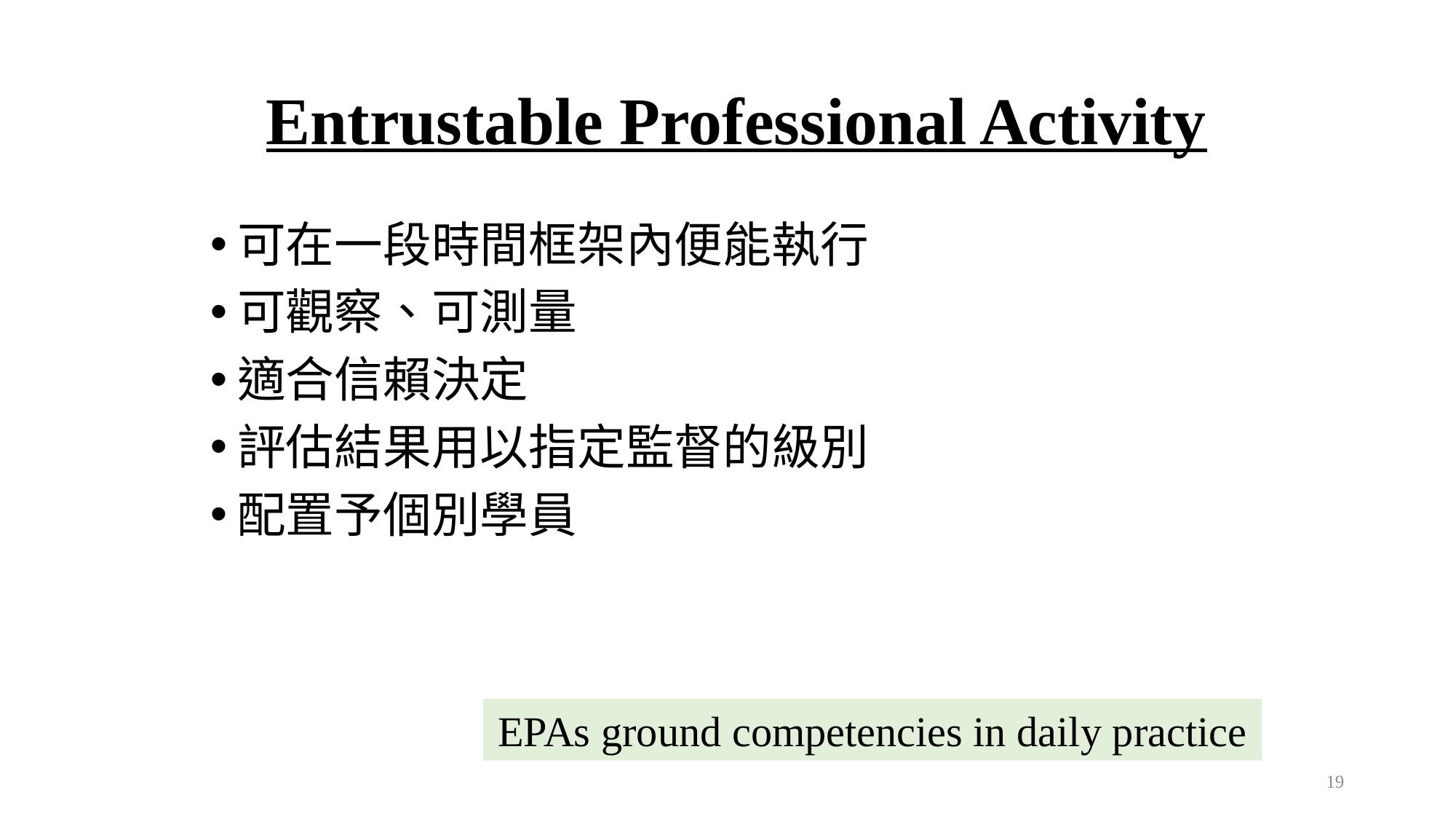

Entrustable Professional Activity
可在一段時間框架內便能執行
可觀察、可測量
適合信賴決定
評估結果用以指定監督的級別
配置予個別學員
EPAs ground competencies in daily practice
19